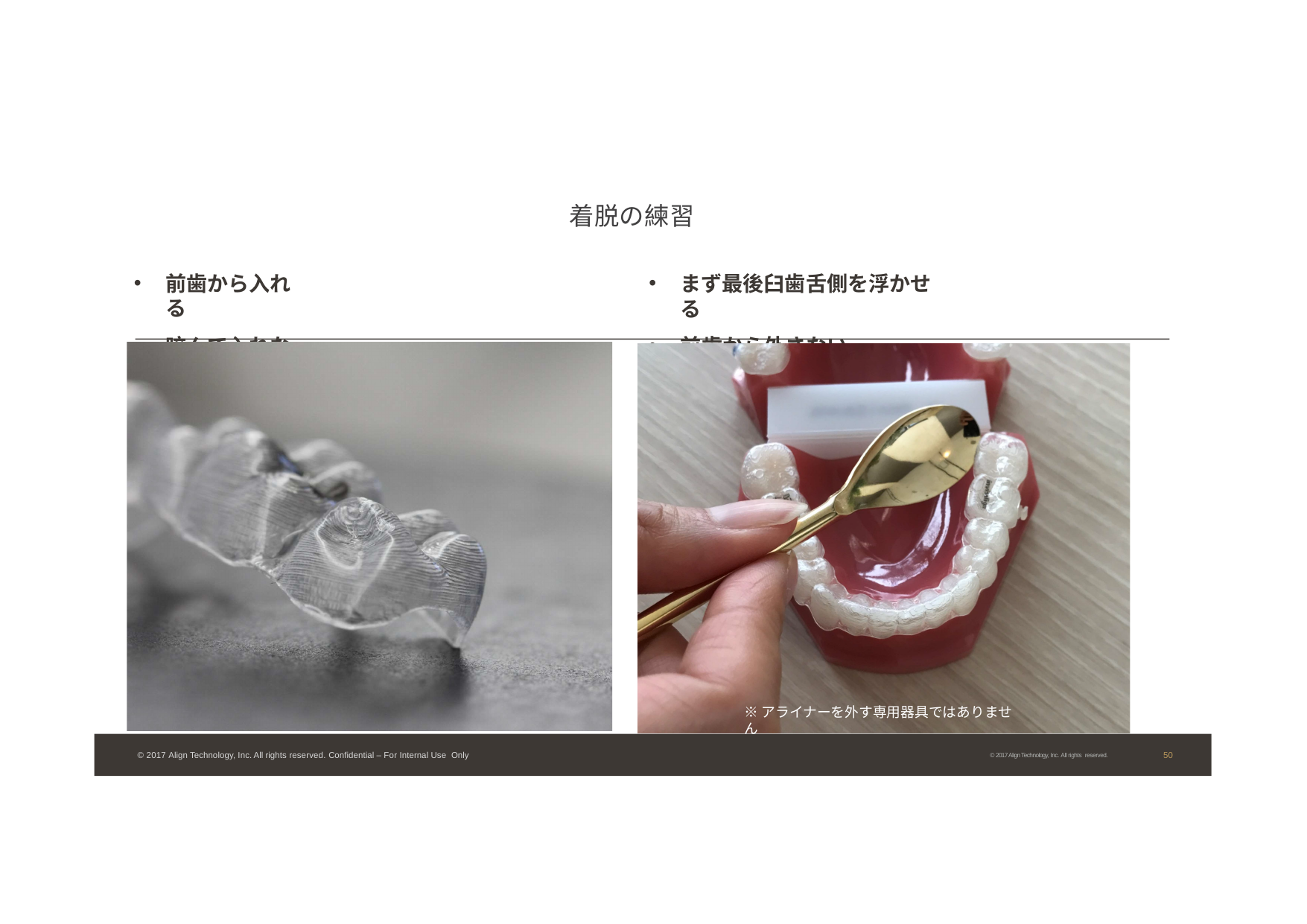

着脱の練習
前歯から入れる
咬んで入れない
まず最後臼歯舌側を浮かせる
前歯から外さない

※アライナーを外す専用器具ではありません

50
© 2017 Align Technology, Inc. All rights reserved. Confidential – For Internal Use Only
© 2017 Align Technology, Inc. All rights reserved.